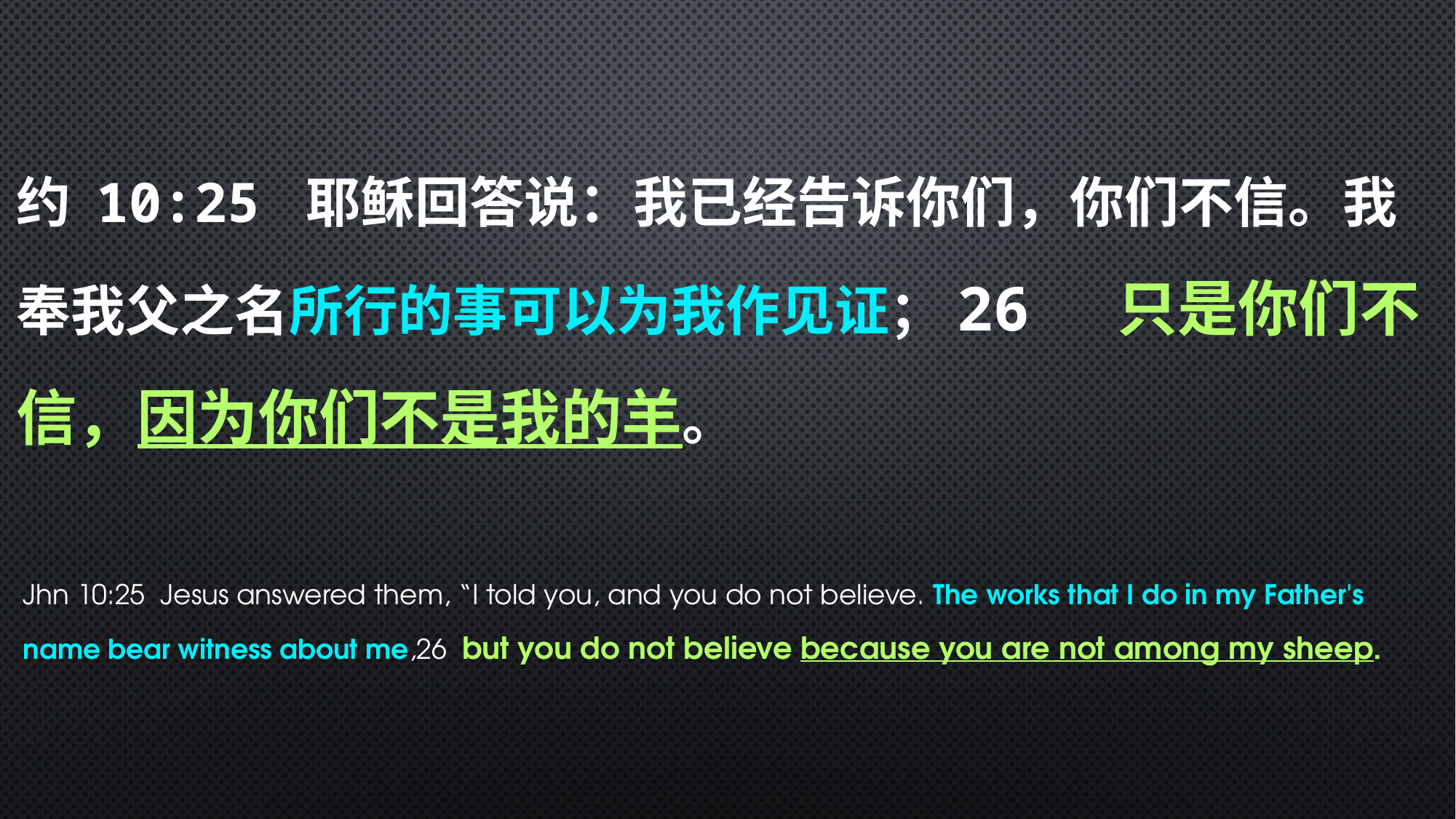

约 10:25 耶稣回答说：我已经告诉你们，你们不信。我奉我父之名所行的事可以为我作见证；26  只是你们不信，因为你们不是我的羊。

Jhn 10:25  Jesus answered them, “I told you, and you do not believe. The works that I do in my Father's name bear witness about me,26  but you do not believe because you are not among my sheep.